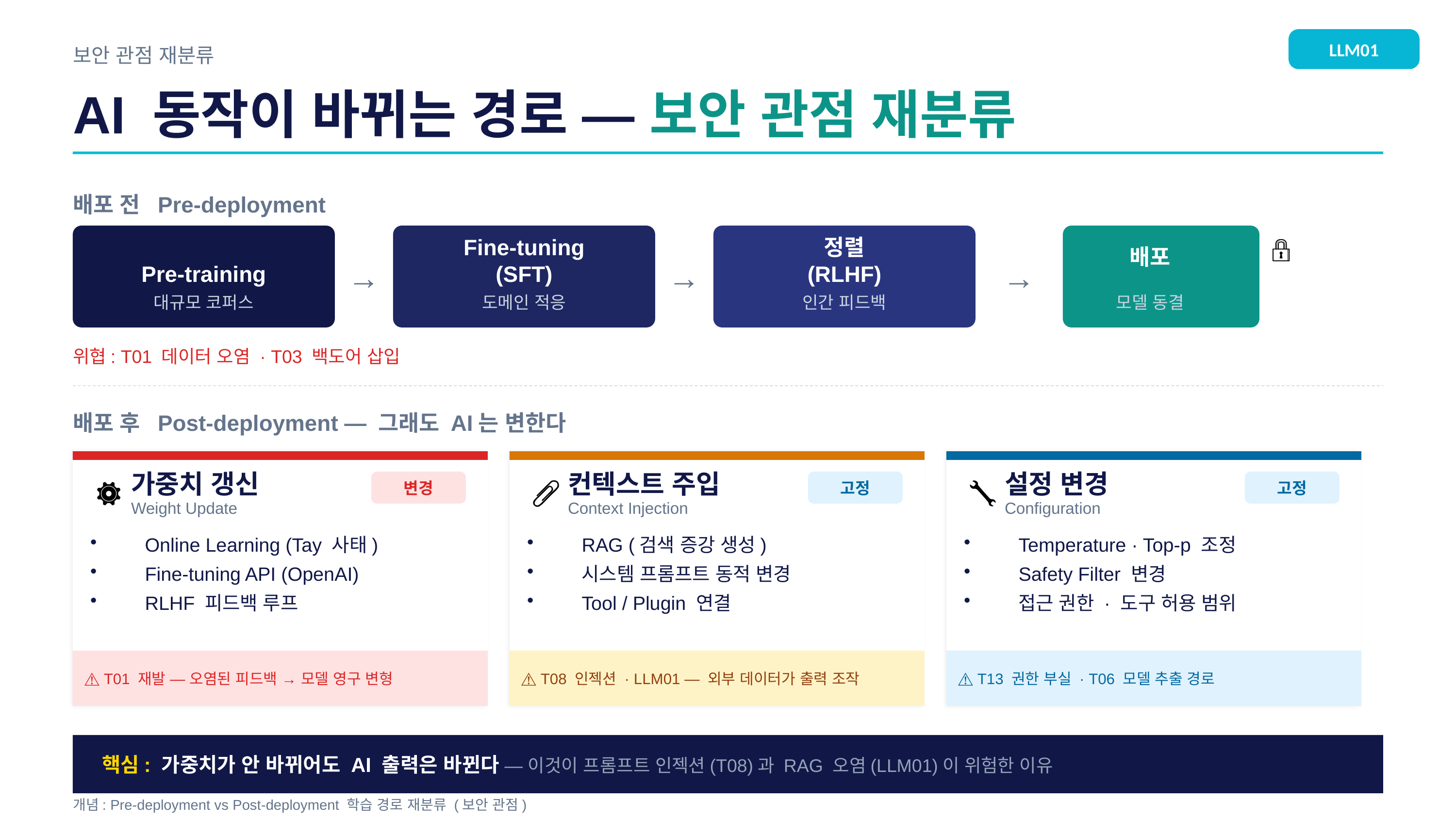

보안 관점 재분류
LLM01
AI 동작이 바뀌는 경로 — 보안 관점 재분류

배포 전  Pre-deployment

Pre-training
→

Fine-tuning
(SFT)
→

정렬
(RLHF)
→

배포
🔒
대규모 코퍼스
도메인 적응
인간 피드백
모델 동결
위협: T01 데이터 오염 · T03 백도어 삽입

배포 후  Post-deployment — 그래도 AI는 변한다

가중치 갱신
컨텍스트 주입
설정 변경
⚙️
📎
🔧

변경

고정

고정
Weight Update
Context Injection
Configuration
Online Learning (Tay 사태)
Fine-tuning API (OpenAI)
RLHF 피드백 루프
RAG (검색 증강 생성)
시스템 프롬프트 동적 변경
Tool / Plugin 연결
Temperature · Top-p 조정
Safety Filter 변경
접근 권한 · 도구 허용 범위

⚠ T01 재발 — 오염된 피드백 → 모델 영구 변형

⚠ T08 인젝션 · LLM01 — 외부 데이터가 출력 조작

⚠ T13 권한 부실 · T06 모델 추출 경로

핵심: 가중치가 안 바뀌어도 AI 출력은 바뀐다 — 이것이 프롬프트 인젝션(T08)과 RAG 오염(LLM01)이 위험한 이유
개념: Pre-deployment vs Post-deployment 학습 경로 재분류 (보안 관점)